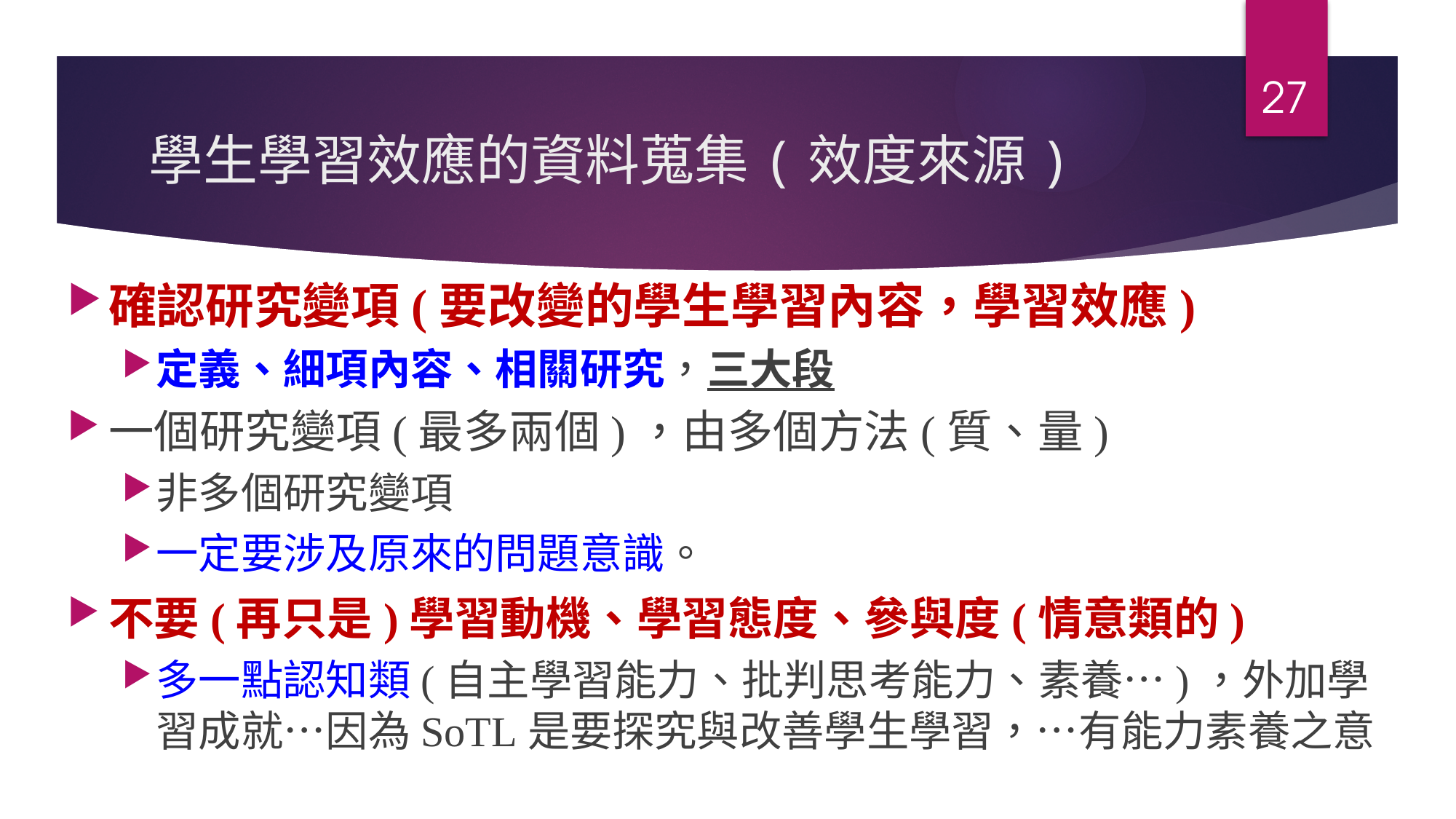

27
# 學生學習效應的資料蒐集(效度來源)
確認研究變項(要改變的學生學習內容，學習效應)
定義、細項內容、相關研究，三大段
一個研究變項(最多兩個)，由多個方法(質、量)
非多個研究變項
一定要涉及原來的問題意識。
不要(再只是)學習動機、學習態度、參與度(情意類的)
多一點認知類(自主學習能力、批判思考能力、素養…)，外加學習成就…因為SoTL是要探究與改善學生學習，…有能力素養之意